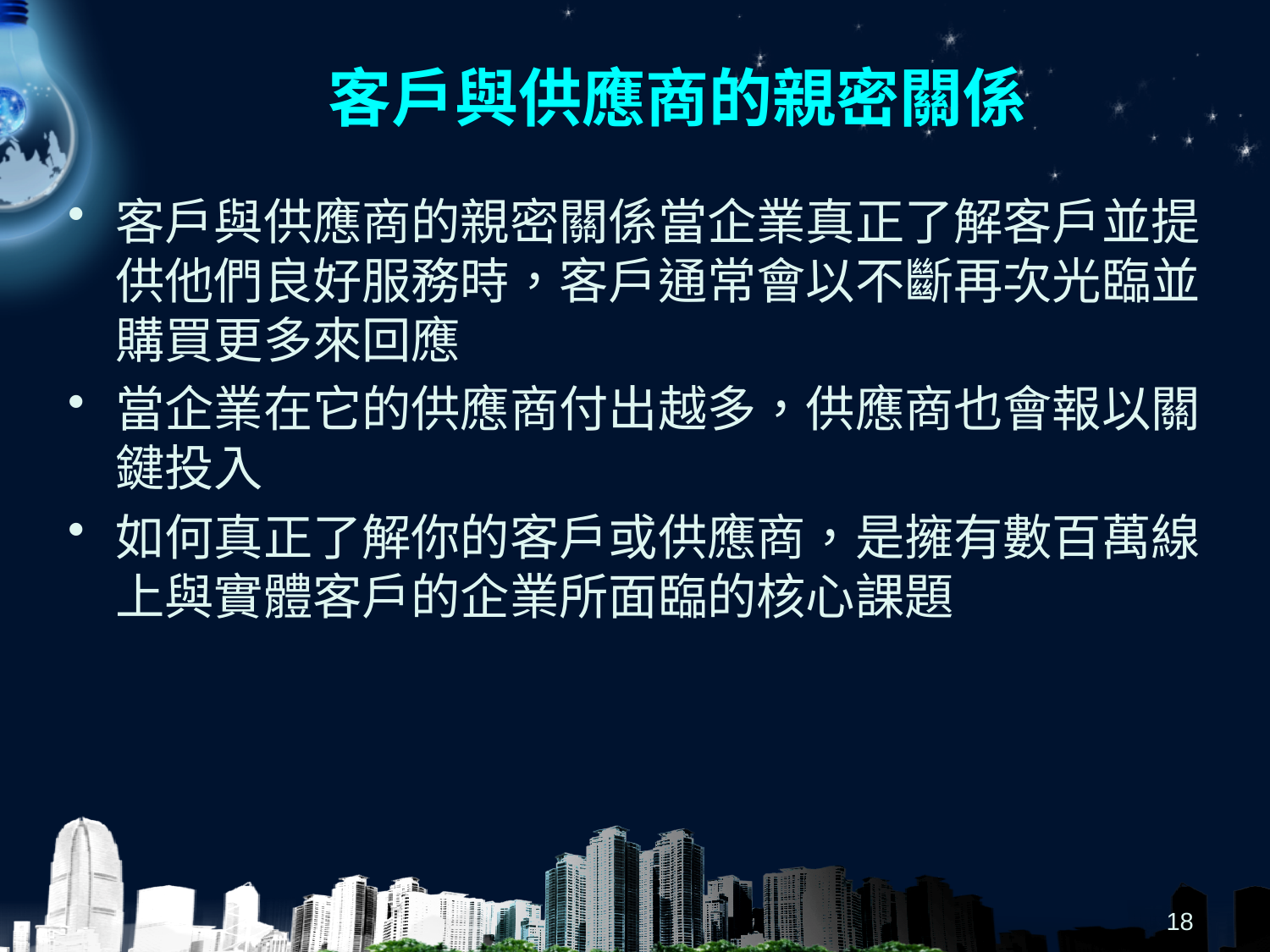

# 客戶與供應商的親密關係
客戶與供應商的親密關係當企業真正了解客戶並提供他們良好服務時，客戶通常會以不斷再次光臨並購買更多來回應
當企業在它的供應商付出越多，供應商也會報以關鍵投入
如何真正了解你的客戶或供應商，是擁有數百萬線上與實體客戶的企業所面臨的核心課題
18